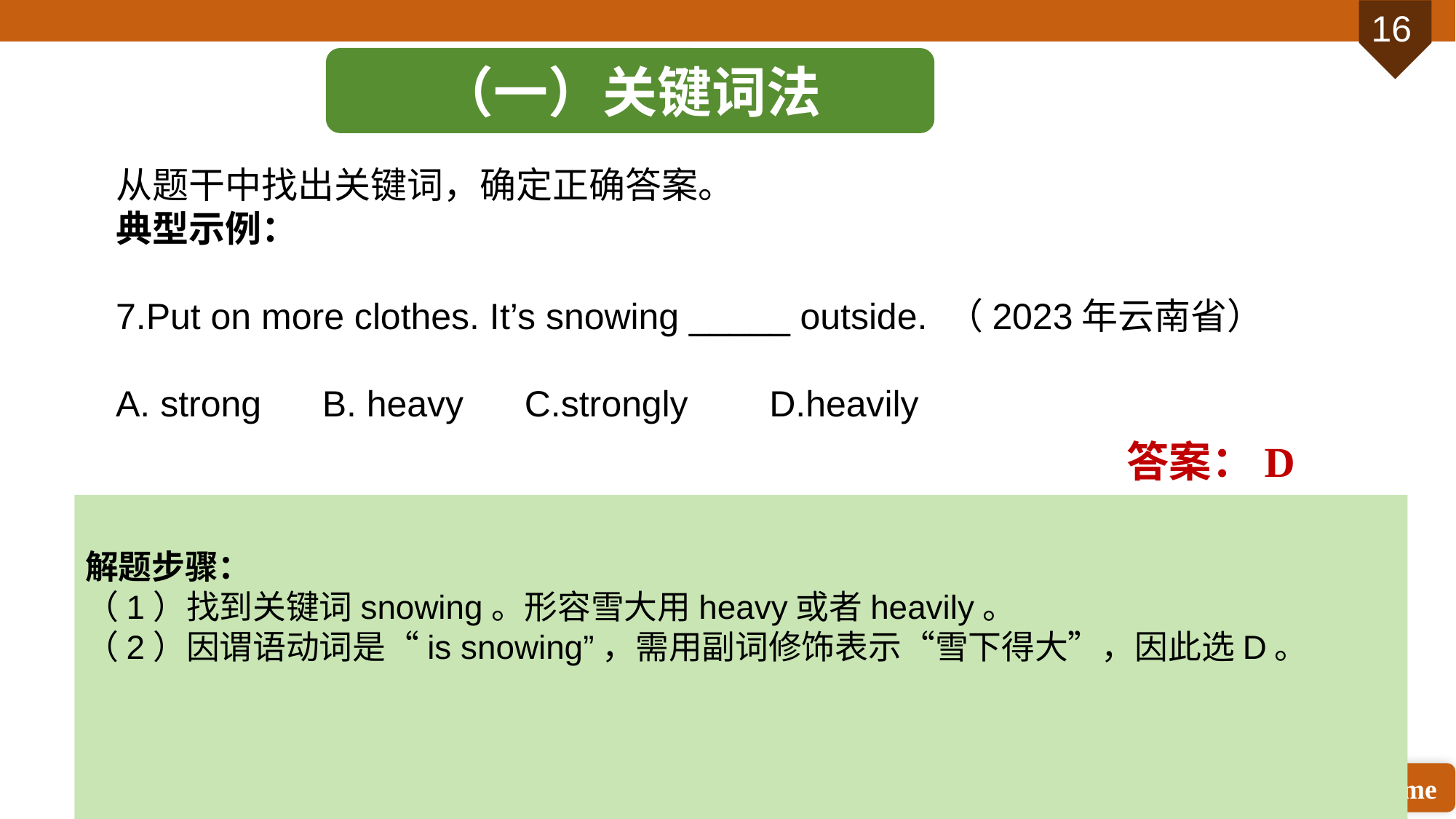

（一）关键词法
从题干中找出关键词，确定正确答案。
典型示例：

7.Put on more clothes. It’s snowing _____ outside. （2023年云南省）

A. strong      B. heavy      C.strongly        D.heavily
答案：D

解题步骤：
（1）找到关键词snowing。形容雪大用heavy或者heavily。
（2）因谓语动词是“is snowing”，需用副词修饰表示“雪下得大”，因此选D。